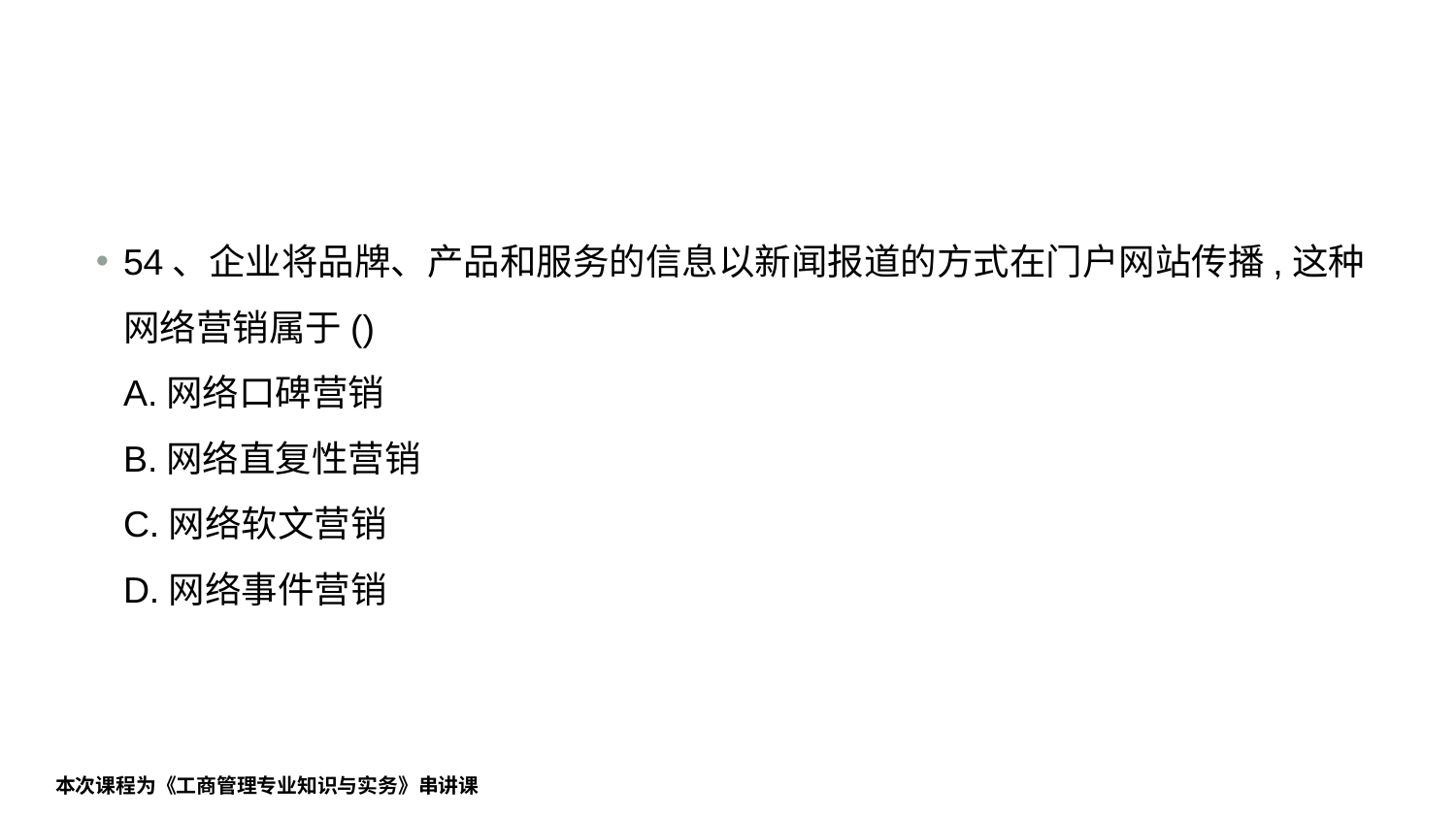

#

54、企业将品牌、产品和服务的信息以新闻报道的方式在门户网站传播,这种网络营销属于()
A.网络口碑营销
B.网络直复性营销
C.网络软文营销
D.网络事件营销